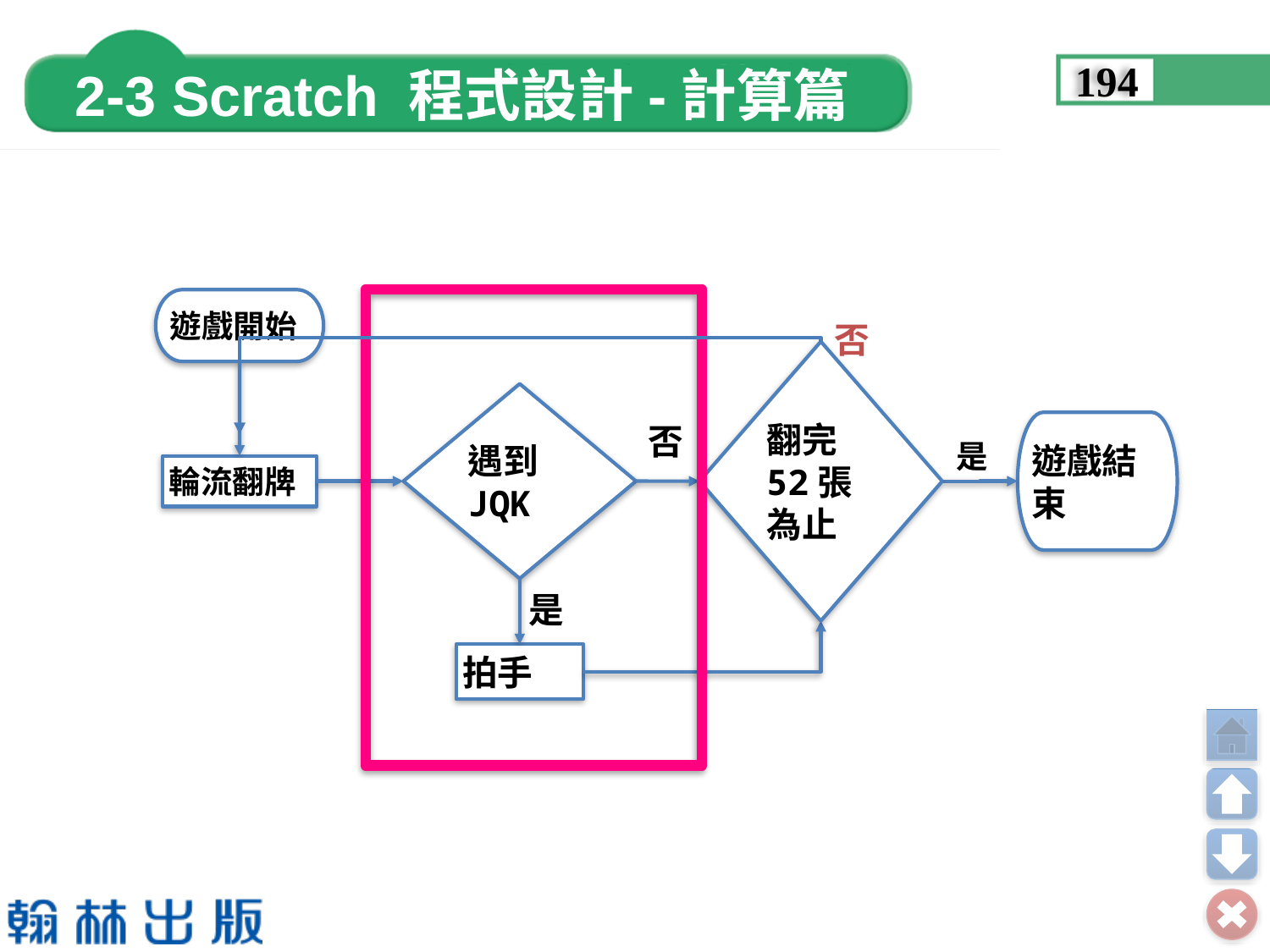

194

遊戲開始
否
翻完52張為止
遇到JQK
遊戲結束
否
是
輪流翻牌

是
拍手